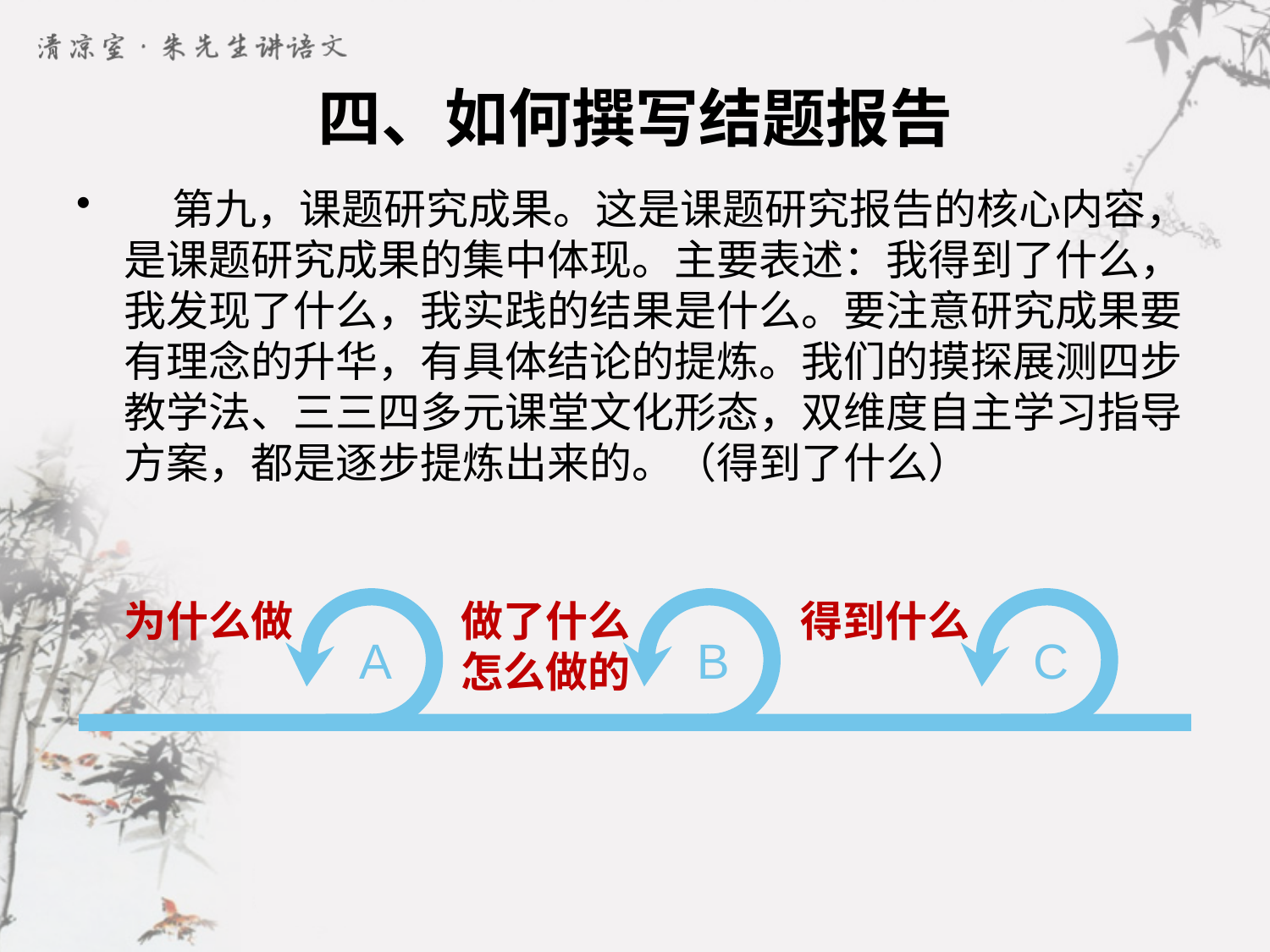

# 四、如何撰写结题报告
    第九，课题研究成果。这是课题研究报告的核心内容，是课题研究成果的集中体现。主要表述：我得到了什么，我发现了什么，我实践的结果是什么。要注意研究成果要有理念的升华，有具体结论的提炼。我们的摸探展测四步教学法、三三四多元课堂文化形态，双维度自主学习指导方案，都是逐步提炼出来的。（得到了什么）
为什么做
A
做了什么怎么做的
B
得到什么
C